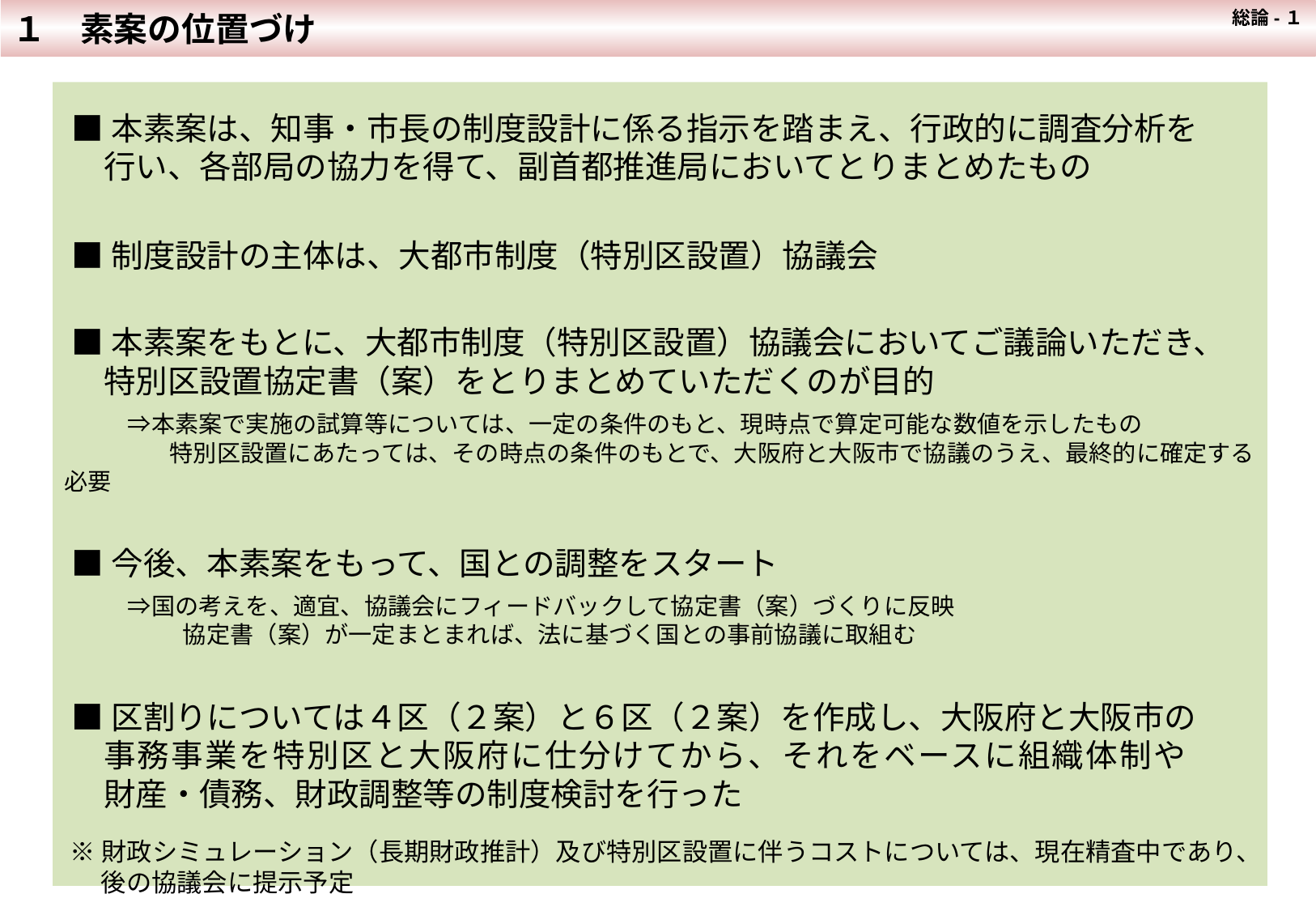

１　素案の位置づけ
 総論-１

 ■本素案は、知事・市長の制度設計に係る指示を踏まえ、行政的に調査分析を
　 行い、各部局の協力を得て、副首都推進局においてとりまとめたもの

 ■制度設計の主体は、大都市制度（特別区設置）協議会

 ■本素案をもとに、大都市制度（特別区設置）協議会においてご議論いただき、
　 特別区設置協定書（案）をとりまとめていただくのが目的

　   　⇒本素案で実施の試算等については、一定の条件のもと、現時点で算定可能な数値を示したもの
　　　  　特別区設置にあたっては、その時点の条件のもとで、大阪府と大阪市で協議のうえ、最終的に確定する必要

 ■今後、本素案をもって、国との調整をスタート

　   　⇒国の考えを、適宜、協議会にフィードバックして協定書（案）づくりに反映
　　　　　協定書（案）が一定まとまれば、法に基づく国との事前協議に取組む

 ■区割りについては４区（２案）と６区（２案）を作成し、大阪府と大阪市の
　 事務事業を特別区と大阪府に仕分けてから、それをベースに組織体制や
　 財産・債務、財政調整等の制度検討を行った

 ※財政シミュレーション（長期財政推計）及び特別区設置に伴うコストについては、現在精査中であり、
　  後の協議会に提示予定